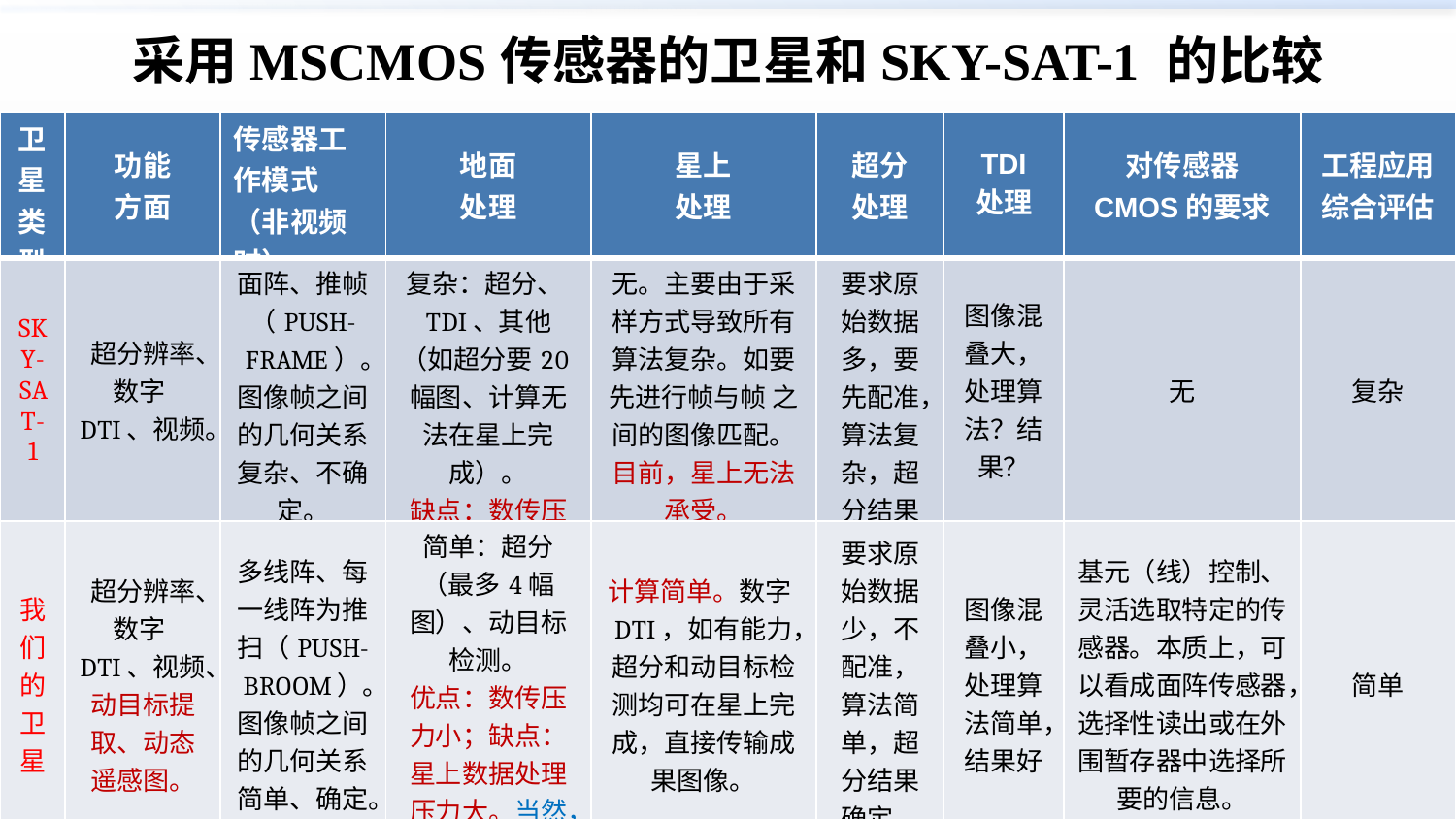

采用MSCMOS传感器的卫星和SKY-SAT-1 的比较
| 卫星类型 | 功能 方面 | 传感器工作模式（非视频时） | 地面 处理 | 星上 处理 | 超分 处理 | TDI 处理 | 对传感器 CMOS的要求 | 工程应用 综合评估 |
| --- | --- | --- | --- | --- | --- | --- | --- | --- |
| SKY-SAT-1 | 超分辨率、数字DTI、视频。 | 面阵、推帧（PUSH-FRAME）。图像帧之间的几何关系复杂、不确定。 | 复杂：超分、TDI、其他（如超分要20幅图、计算无法在星上完成）。 缺点：数传压力极大 | 无。主要由于采样方式导致所有算法复杂。如要先进行帧与帧 之间的图像匹配。目前，星上无法承受。 | 要求原始数据多，要先配准，算法复杂，超分结果不确定。 | 图像混叠大，处理算法？结果？ | 无 | 复杂 |
| 我们的卫星 | 超分辨率、数字DTI、视频、动目标提取、动态遥感图。 | 多线阵、每一线阵为推扫（PUSH-BROOM）。图像帧之间的几何关系简单、确定。 | 简单：超分（最多4幅图）、动目标检测。 优点：数传压力小；缺点：星上数据处理压力大。当然，也可以和SKY-SAT一样。 | 计算简单。数字DTI，如有能力，超分和动目标检测均可在星上完成，直接传输成果图像。 | 要求原始数据少，不配准，算法简单，超分结果确定。 | 图像混叠小，处理算法简单，结果好 | 基元（线）控制、灵活选取特定的传感器。本质上，可以看成面阵传感器，选择性读出或在外围暂存器中选择所要的信息。 | 简单 |